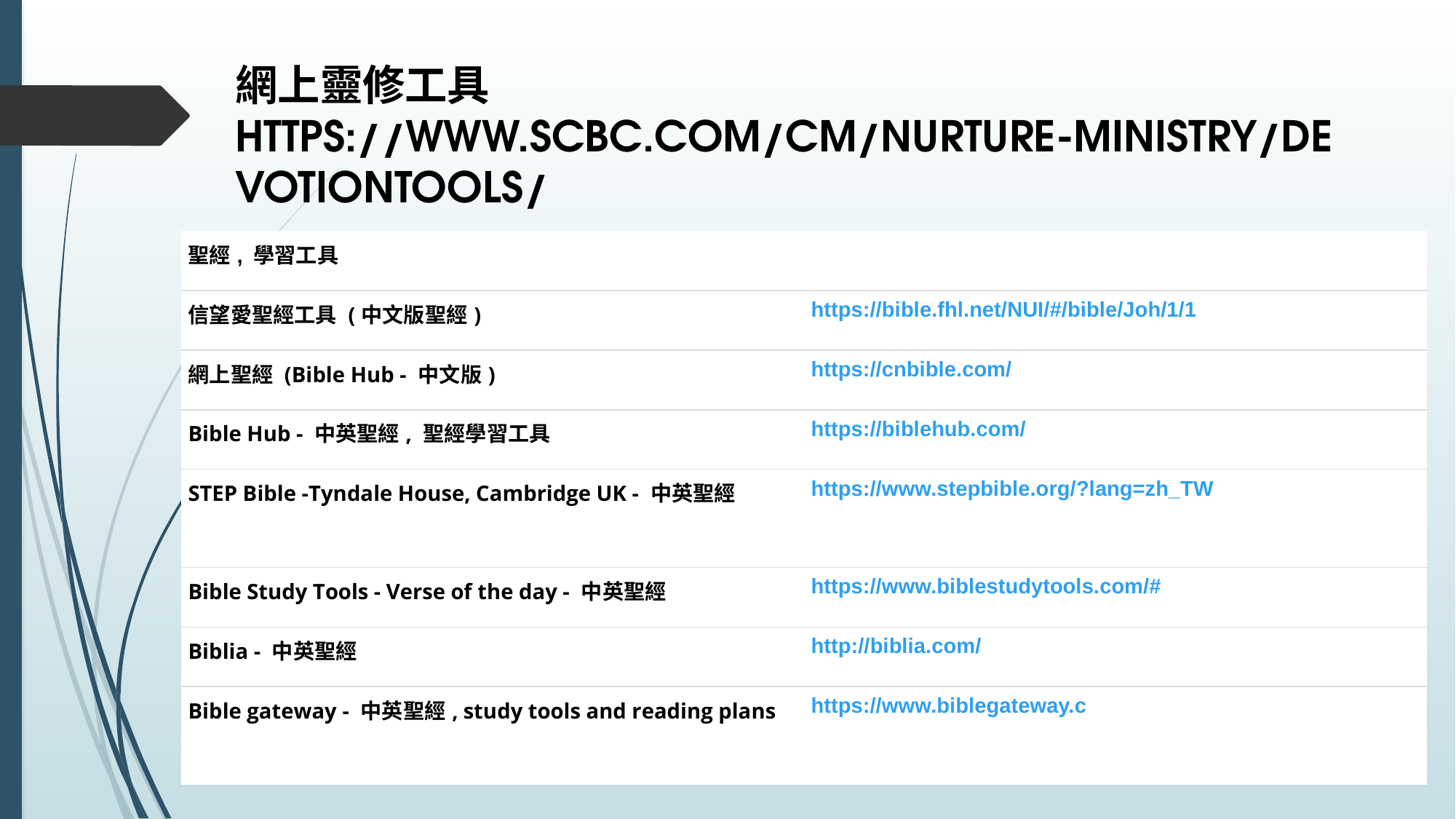

# 網上靈修工具 https://www.scbc.com/cm/nurture-ministry/devotiontools/
| 聖經, 學習工具 |  |
| --- | --- |
| 信望愛聖經工具 (中文版聖經) | https://bible.fhl.net/NUI/#/bible/Joh/1/1 |
| 網上聖經 (Bible Hub - 中文版) | https://cnbible.com/ |
| Bible Hub - 中英聖經, 聖經學習工具 | https://biblehub.com/ |
| STEP Bible -Tyndale House, Cambridge UK - 中英聖經 | https://www.stepbible.org/?lang=zh\_TW |
| Bible Study Tools - Verse of the day - 中英聖經 | https://www.biblestudytools.com/# |
| Biblia - 中英聖經 | http://biblia.com/ |
| Bible gateway - 中英聖經, study tools and reading plans | https://www.biblegateway.c |